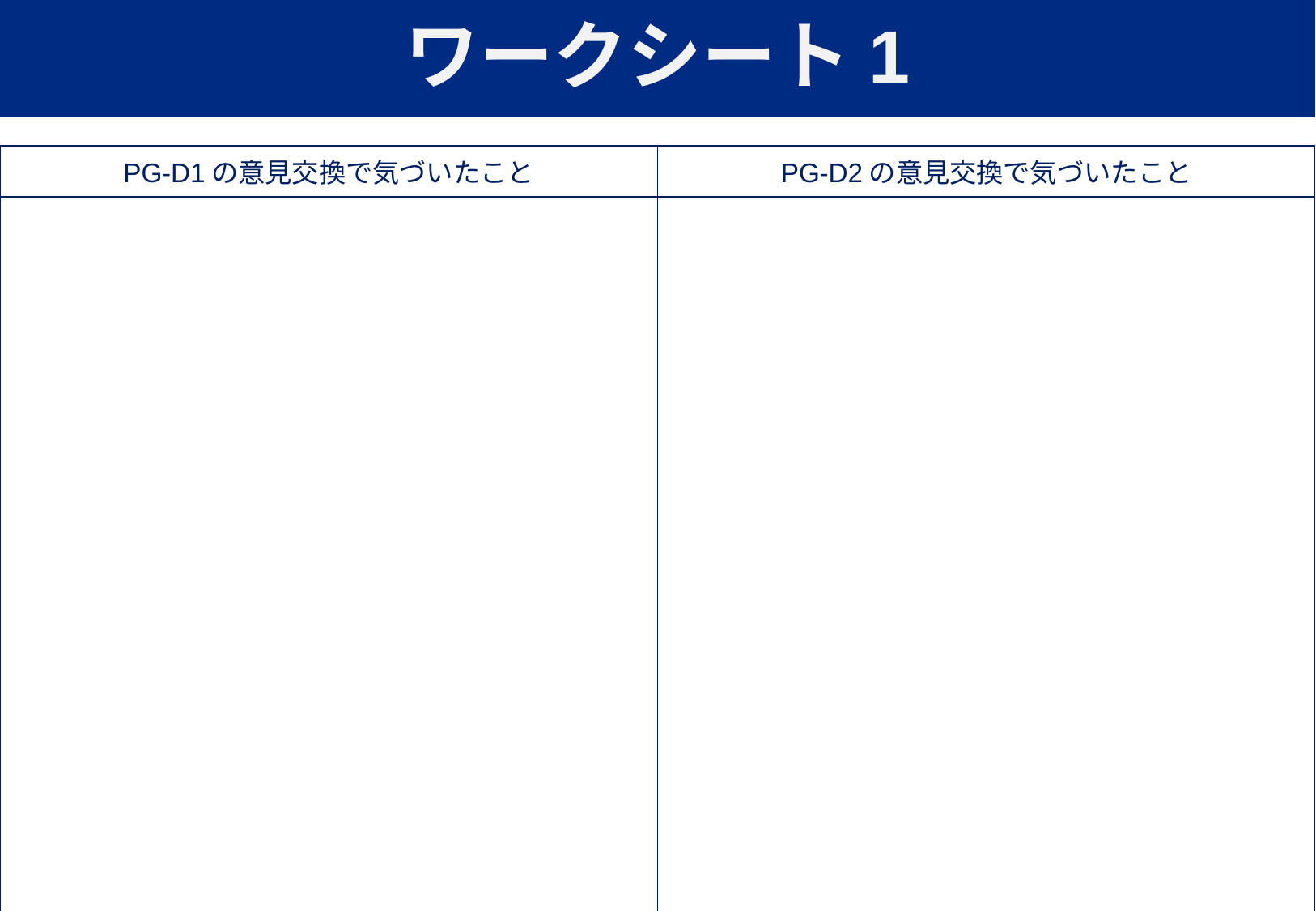

# ワークシート1
| PG‐D1の意見交換で気づいたこと | PG‐D2の意見交換で気づいたこと |
| --- | --- |
|  |  |